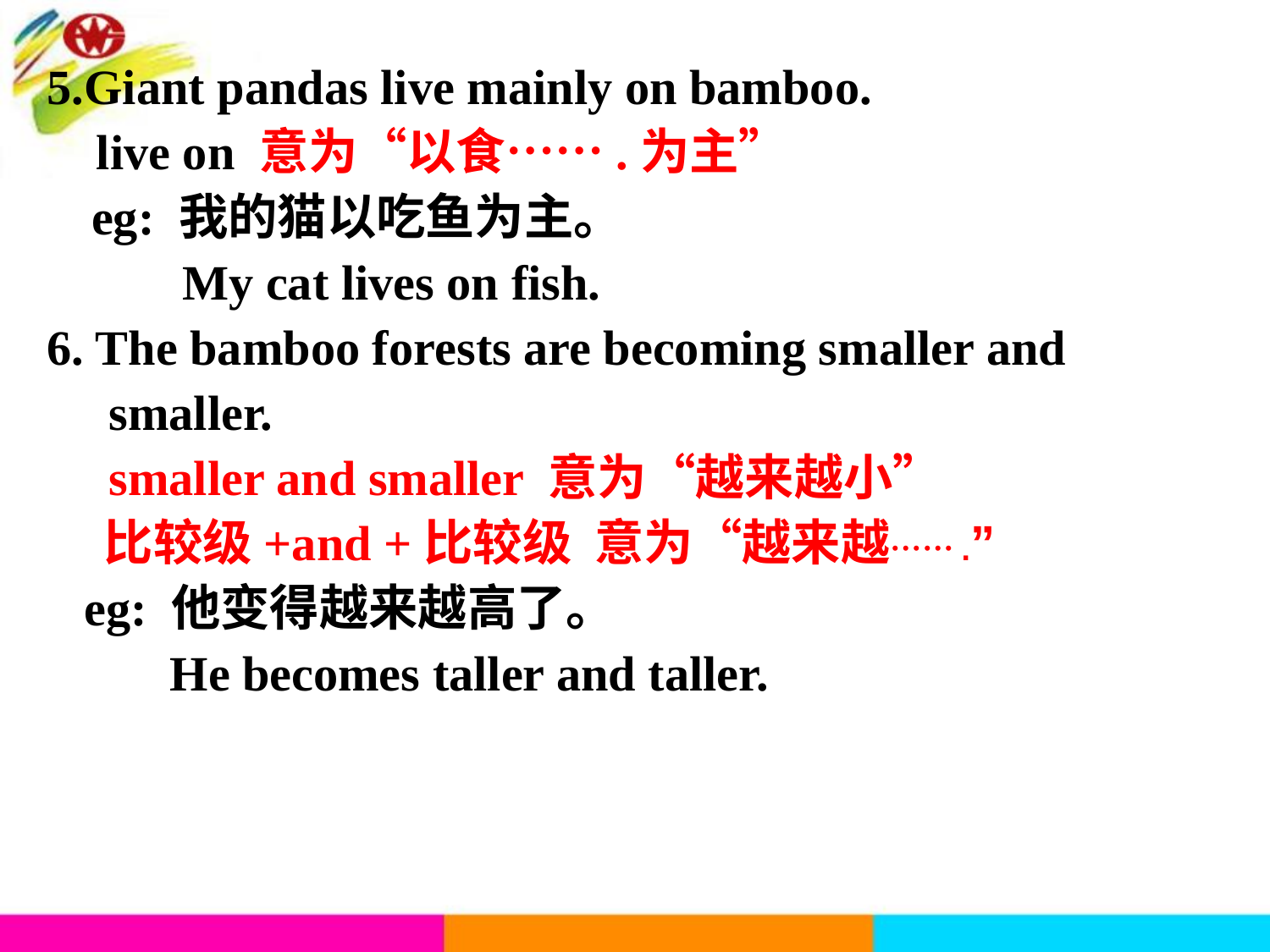

5.Giant pandas live mainly on bamboo.
    live on 意为“以食…….为主”
     eg: 我的猫以吃鱼为主。
           My cat lives on fish.
6. The bamboo forests are becoming smaller and
     smaller.
     smaller and smaller 意为“越来越小”
    比较级+and +比较级  意为“越来越…….”
   eg: 他变得越来越高了。
          He becomes taller and taller.